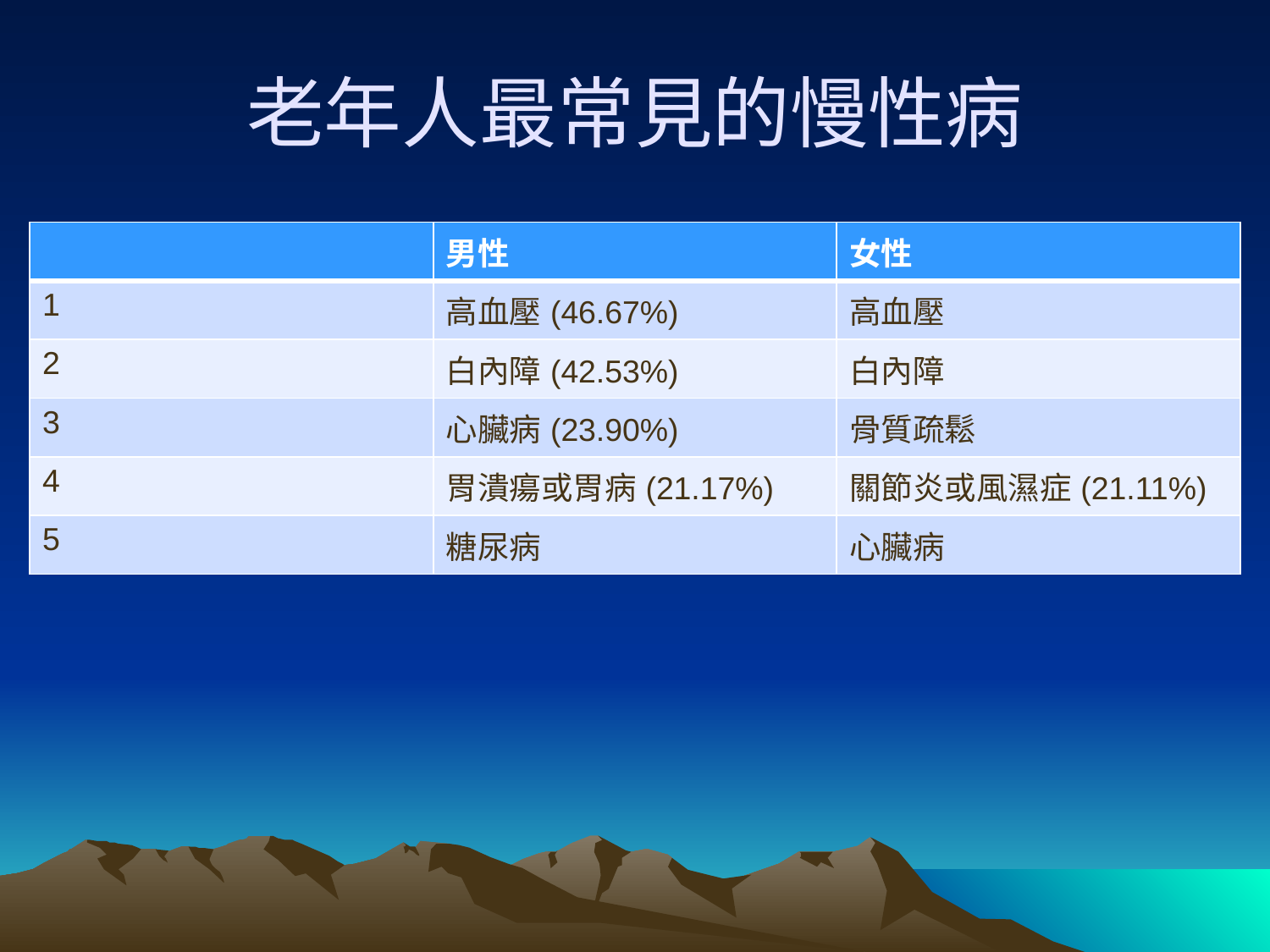

# 老年人最常見的慢性病
|  | 男性 | 女性 |
| --- | --- | --- |
| 1 | 高血壓(46.67%) | 高血壓 |
| 2 | 白內障(42.53%) | 白內障 |
| 3 | 心臟病(23.90%) | 骨質疏鬆 |
| 4 | 胃潰瘍或胃病(21.17%) | 關節炎或風濕症(21.11%) |
| 5 | 糖尿病 | 心臟病 |